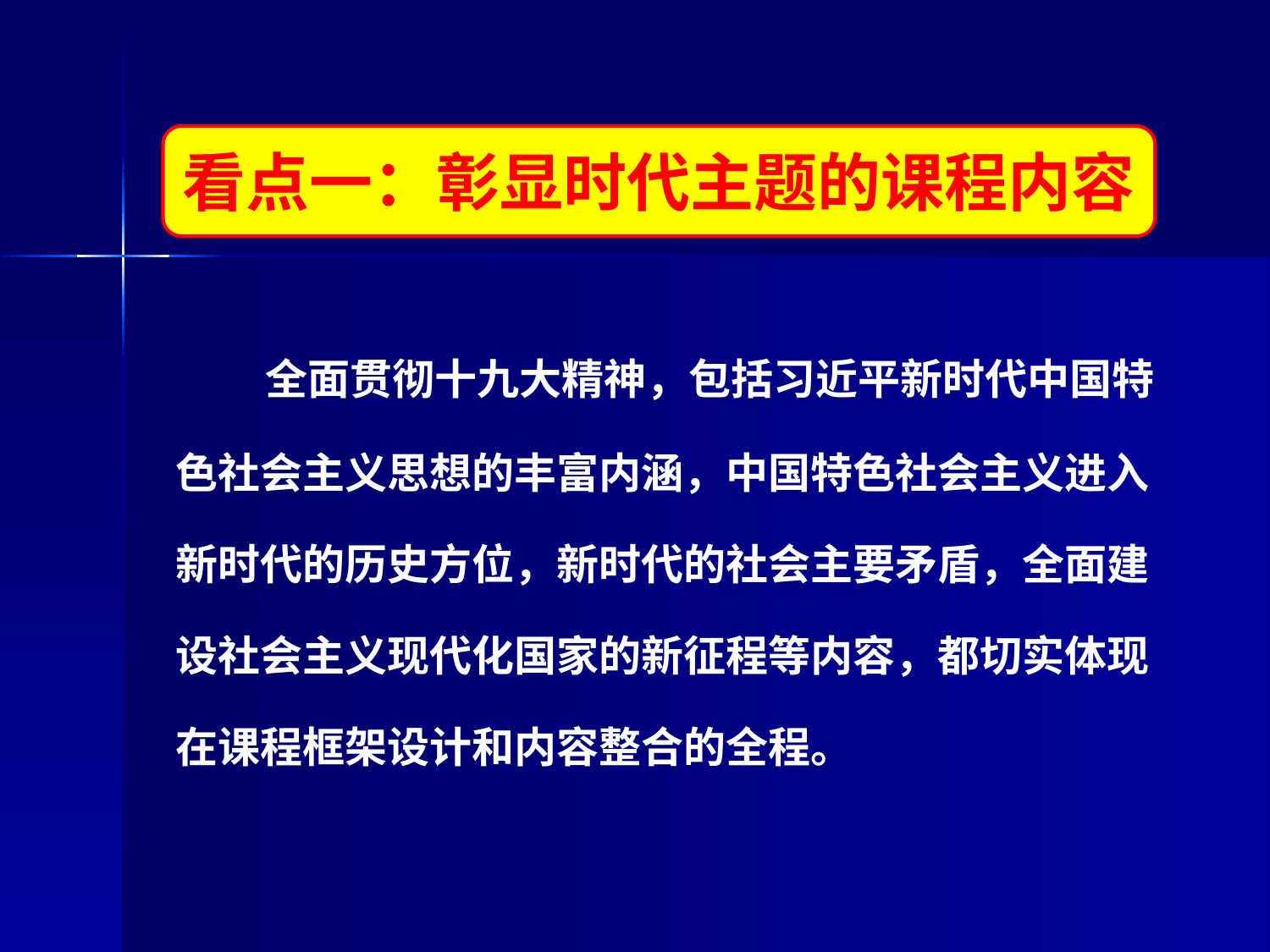

看点一：彰显时代主题的课程内容
      全面贯彻十九大精神，包括习近平新时代中国特色社会主义思想的丰富内涵，中国特色社会主义进入新时代的历史方位，新时代的社会主要矛盾，全面建设社会主义现代化国家的新征程等内容，都切实体现在课程框架设计和内容整合的全程。